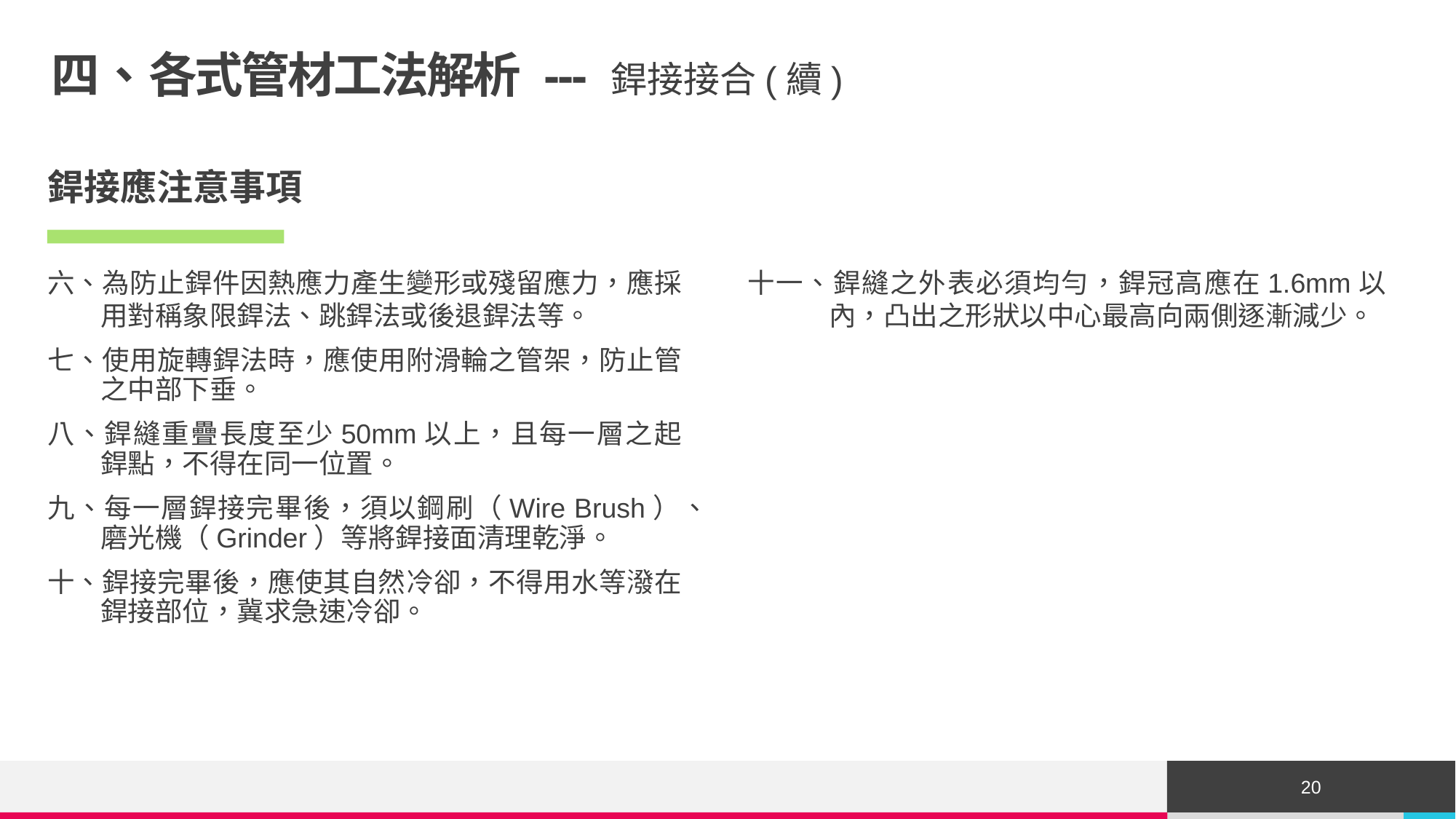

# 四、各式管材工法解析 --- 銲接接合(續)
銲接應注意事項

六、為防止銲件因熱應力產生變形或殘留應力，應採用對稱象限銲法、跳銲法或後退銲法等。
七、使用旋轉銲法時，應使用附滑輪之管架，防止管之中部下垂。
八、銲縫重疊長度至少50mm以上，且每一層之起銲點，不得在同一位置。
九、每一層銲接完畢後，須以鋼刷（Wire Brush）、磨光機（Grinder）等將銲接面清理乾淨。
十、銲接完畢後，應使其自然冷卻，不得用水等潑在銲接部位，冀求急速冷卻。
十一、銲縫之外表必須均勻，銲冠高應在1.6mm以內，凸出之形狀以中心最高向兩側逐漸減少。
20